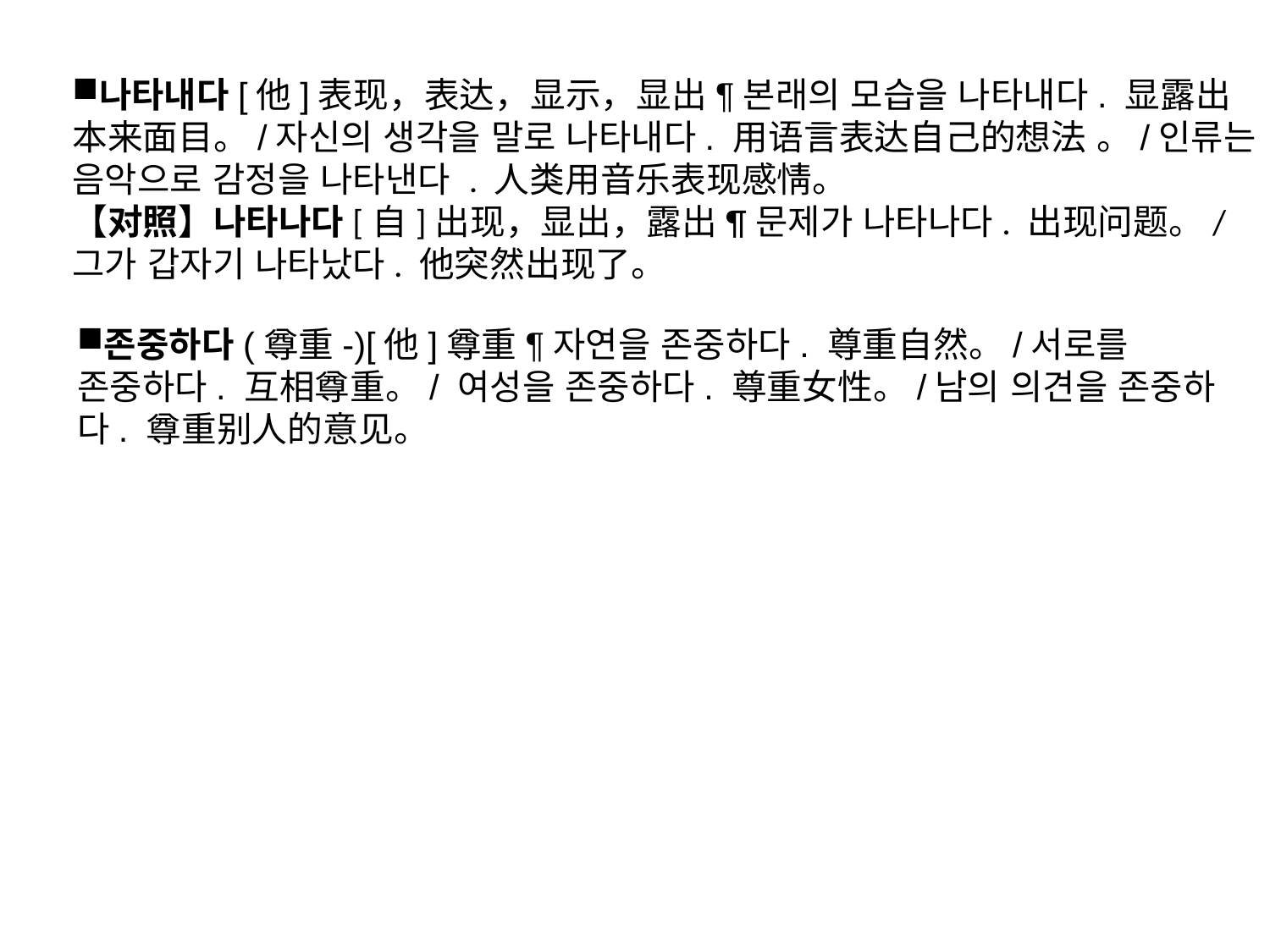

나타내다[他]表现，表达，显示，显出¶본래의 모습을 나타내다. 显露出本来面目。/자신의 생각을 말로 나타내다. 用语言表达自己的想法 。/인류는 음악으로 감정을 나타낸다 . 人类用音乐表现感情。
【对照】나타나다[自]出现，显出，露出¶문제가 나타나다. 出现问题。/ 그가 갑자기 나타났다. 他突然出现了。

존중하다(尊重-)[他]尊重¶자연을 존중하다. 尊重自然。/서로를 존중하다. 互相尊重。/ 여성을 존중하다. 尊重女性。/남의 의견을 존중하다. 尊重别人的意见。